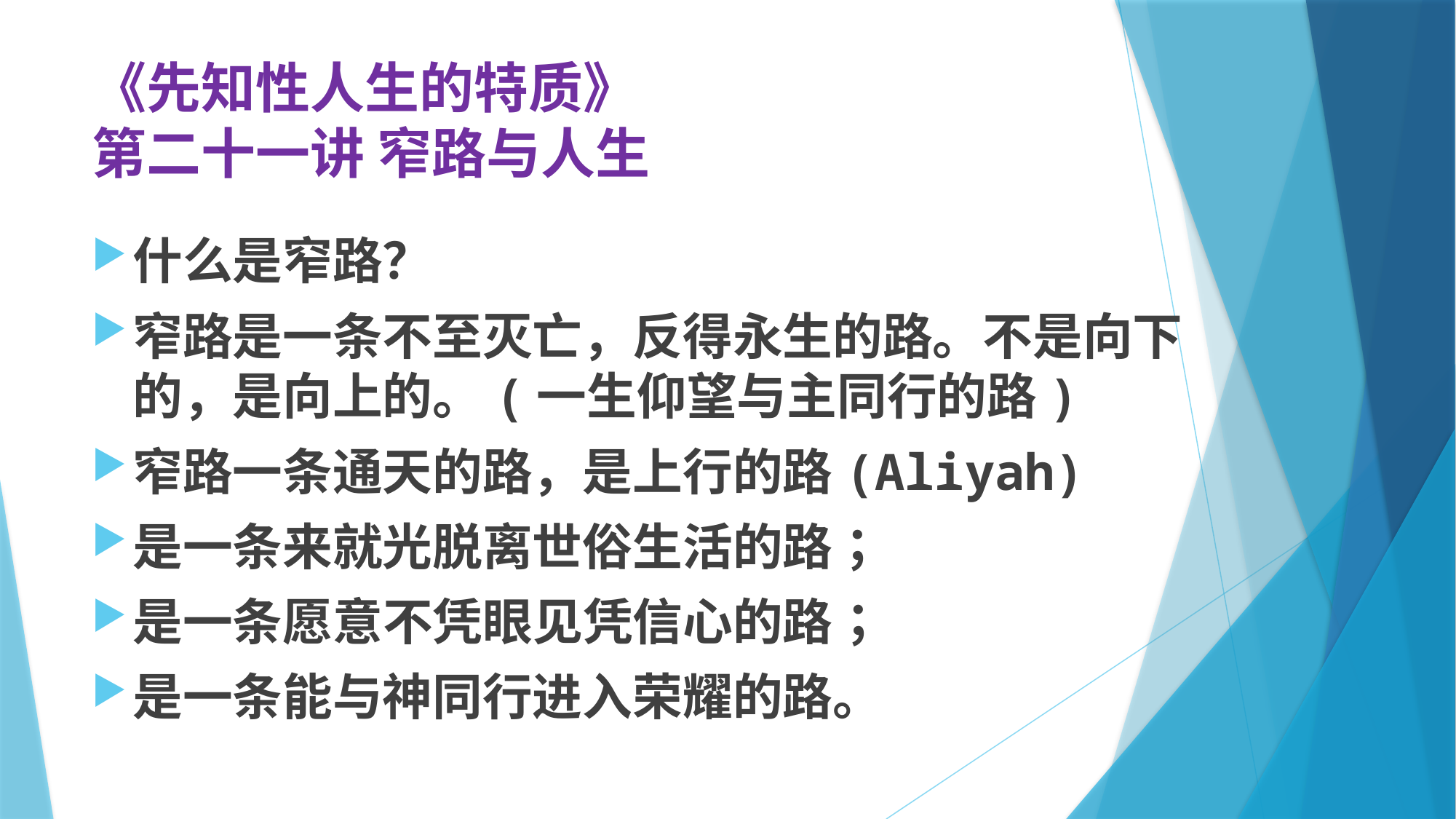

# 《先知性人生的特质》 第二十一讲 窄路与人生
什么是窄路？
窄路是一条不至灭亡，反得永生的路。不是向下的，是向上的。(一生仰望与主同行的路)
窄路一条通天的路，是上行的路(Aliyah)
是一条来就光脱离世俗生活的路；
是一条愿意不凭眼见凭信心的路；
是一条能与神同行进入荣耀的路。